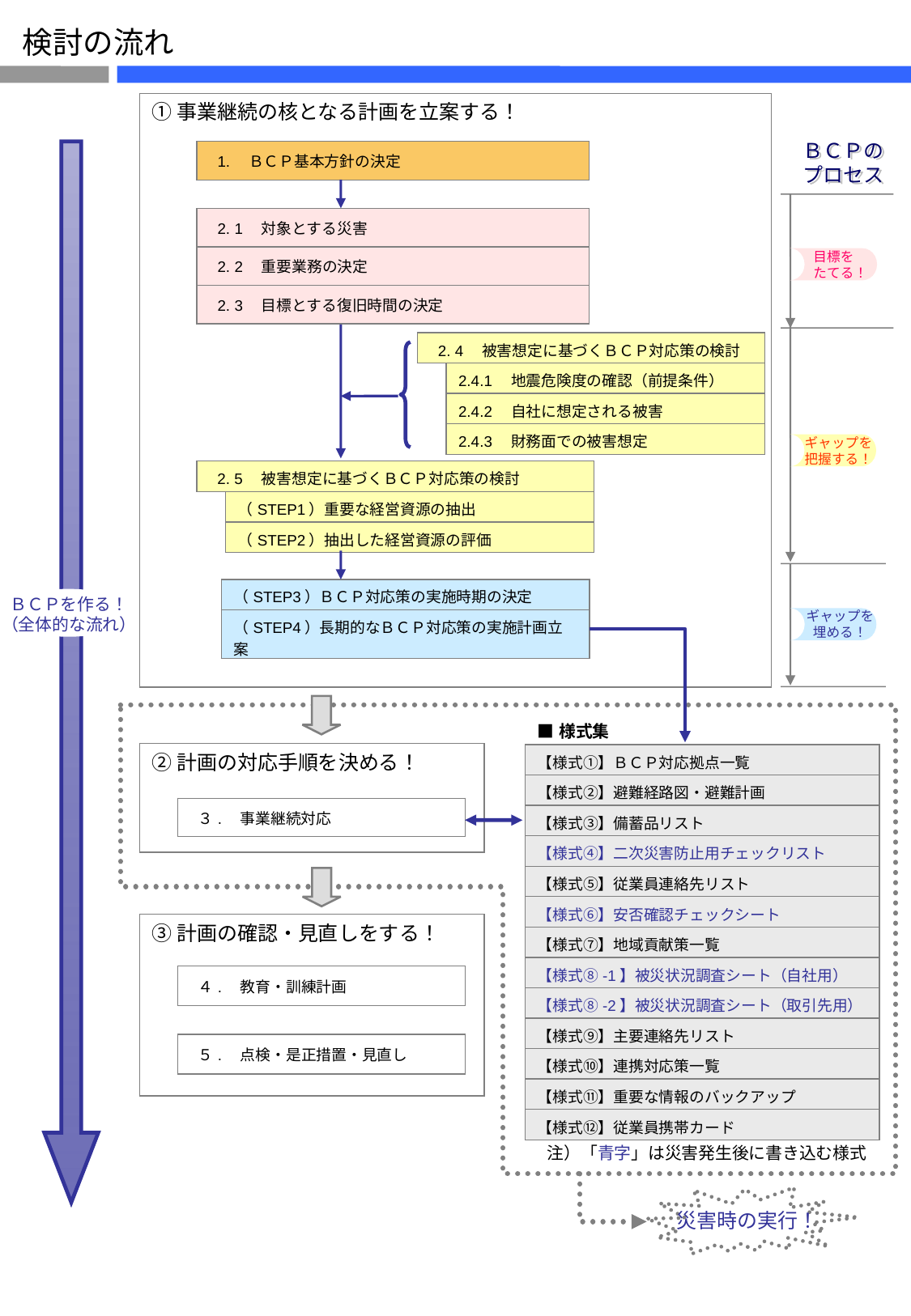

検討の流れ
①事業継続の核となる計画を立案する！

ＢＣＰの
プロセス

| 1.　ＢＣＰ基本方針の決定 |
| --- |

| 2. 1　対象とする災害 |
| --- |
| 2. 2　重要業務の決定 |
| 2. 3　目標とする復旧時間の決定 |
目標を
たてる！

| 2. 4　被害想定に基づくＢＣＰ対応策の検討 |  |
| --- | --- |
|  | 2.4.1　地震危険度の確認（前提条件） |
|  | 2.4.2　自社に想定される被害 |
|  | 2.4.3　財務面での被害想定 |

ギャップを
把握する！

| 2. 5　被害想定に基づくＢＣＰ対応策の検討 |  |
| --- | --- |
|  | （STEP1）重要な経営資源の抽出 |
|  | （STEP2）抽出した経営資源の評価 |

| （STEP3）ＢＣＰ対応策の実施時期の決定 |
| --- |
| （STEP4）長期的なＢＣＰ対応策の実施計画立案 |
ＢＣＰを作る！
（全体的な流れ）

ギャップを
埋める！

| ■様式集 |
| --- |
| 【様式①】ＢＣＰ対応拠点一覧 |
| 【様式②】避難経路図・避難計画 |
| 【様式③】備蓄品リスト |
| 【様式④】二次災害防止用チェックリスト |
| 【様式⑤】従業員連絡先リスト |
| 【様式⑥】安否確認チェックシート |
| 【様式⑦】地域貢献策一覧 |
| 【様式⑧-1】被災状況調査シート（自社用） |
| 【様式⑧-2】被災状況調査シート（取引先用） |
| 【様式⑨】主要連絡先リスト |
| 【様式⑩】連携対応策一覧 |
| 【様式⑪】重要な情報のバックアップ |
| 【様式⑫】従業員携帯カード |
②計画の対応手順を決める！

| ３.　事業継続対応 |
| --- |

③計画の確認・見直しをする！

| ４.　教育・訓練計画 |
| --- |
| ５.　点検・是正措置・見直し |
| --- |
注）「青字」は災害発生後に書き込む様式

災害時の実行！